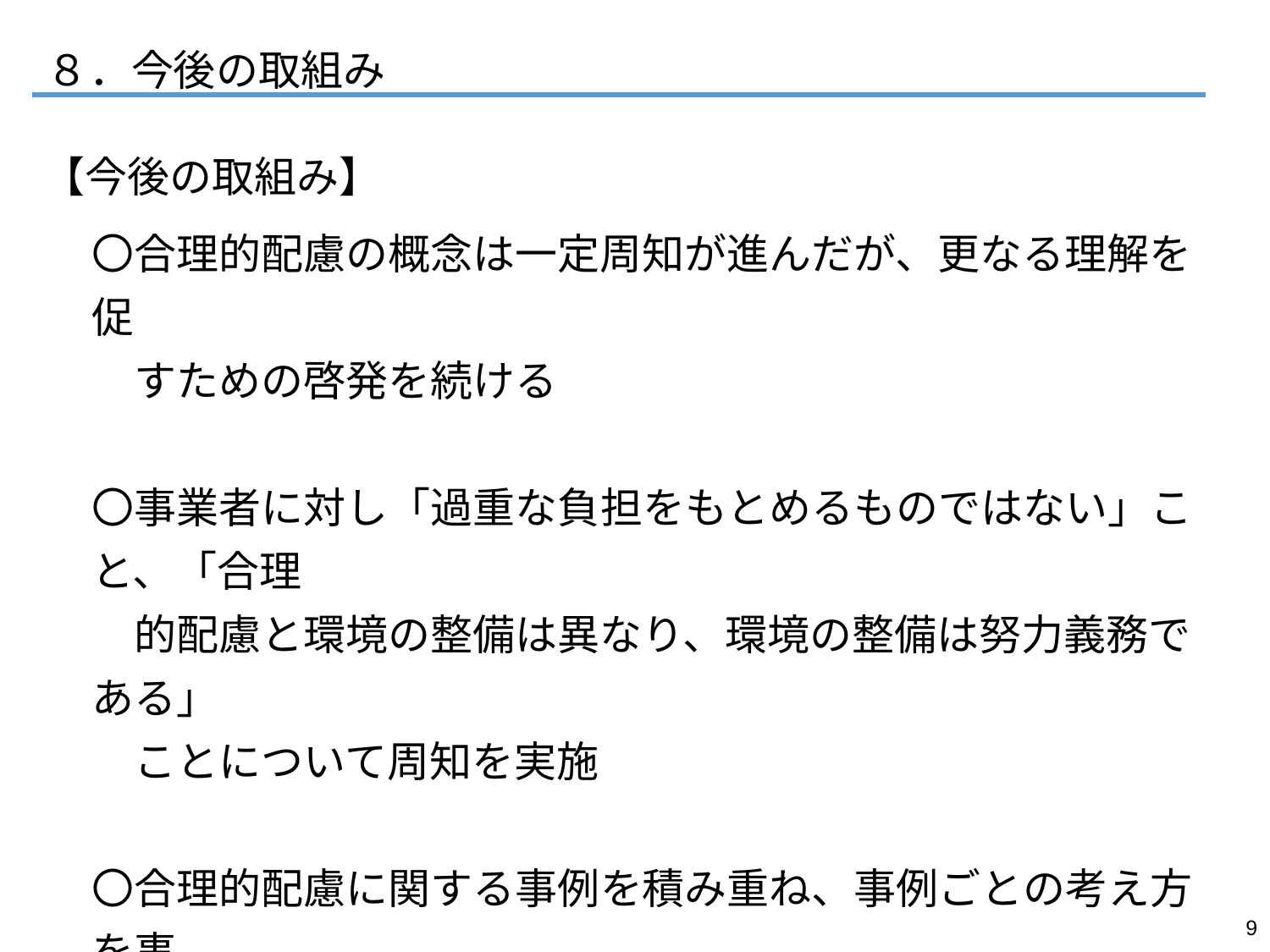

８．今後の取組み
【今後の取組み】
〇合理的配慮の概念は一定周知が進んだが、更なる理解を促
　すための啓発を続ける

〇事業者に対し「過重な負担をもとめるものではない」こと、「合理
　的配慮と環境の整備は異なり、環境の整備は努力義務である」
　ことについて周知を実施

〇合理的配慮に関する事例を積み重ね、事例ごとの考え方を事
　業者に対して提供
9